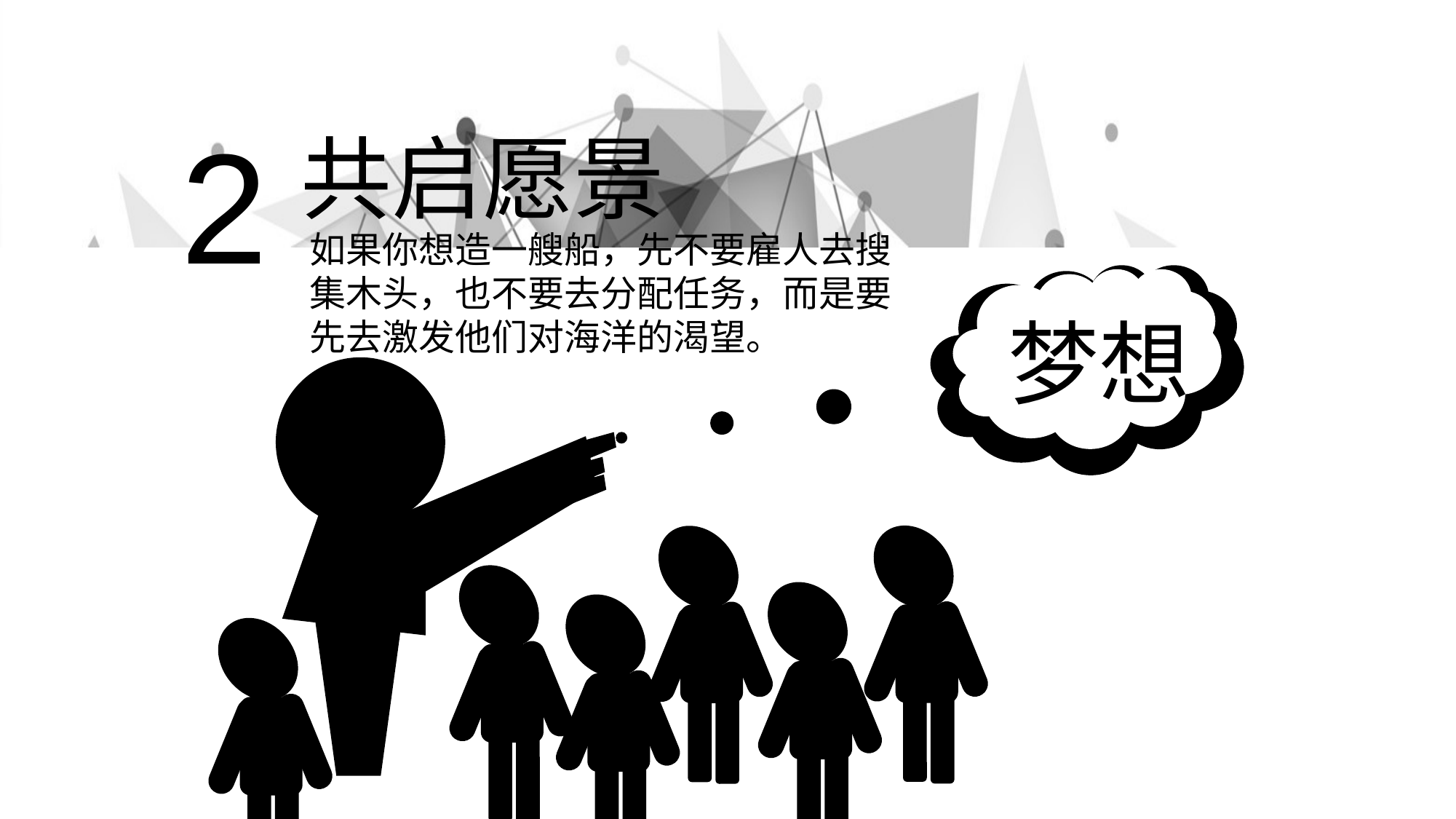

2
共启愿景
如果你想造一艘船，先不要雇人去搜集木头，也不要去分配任务，而是要先去激发他们对海洋的渴望。

梦想